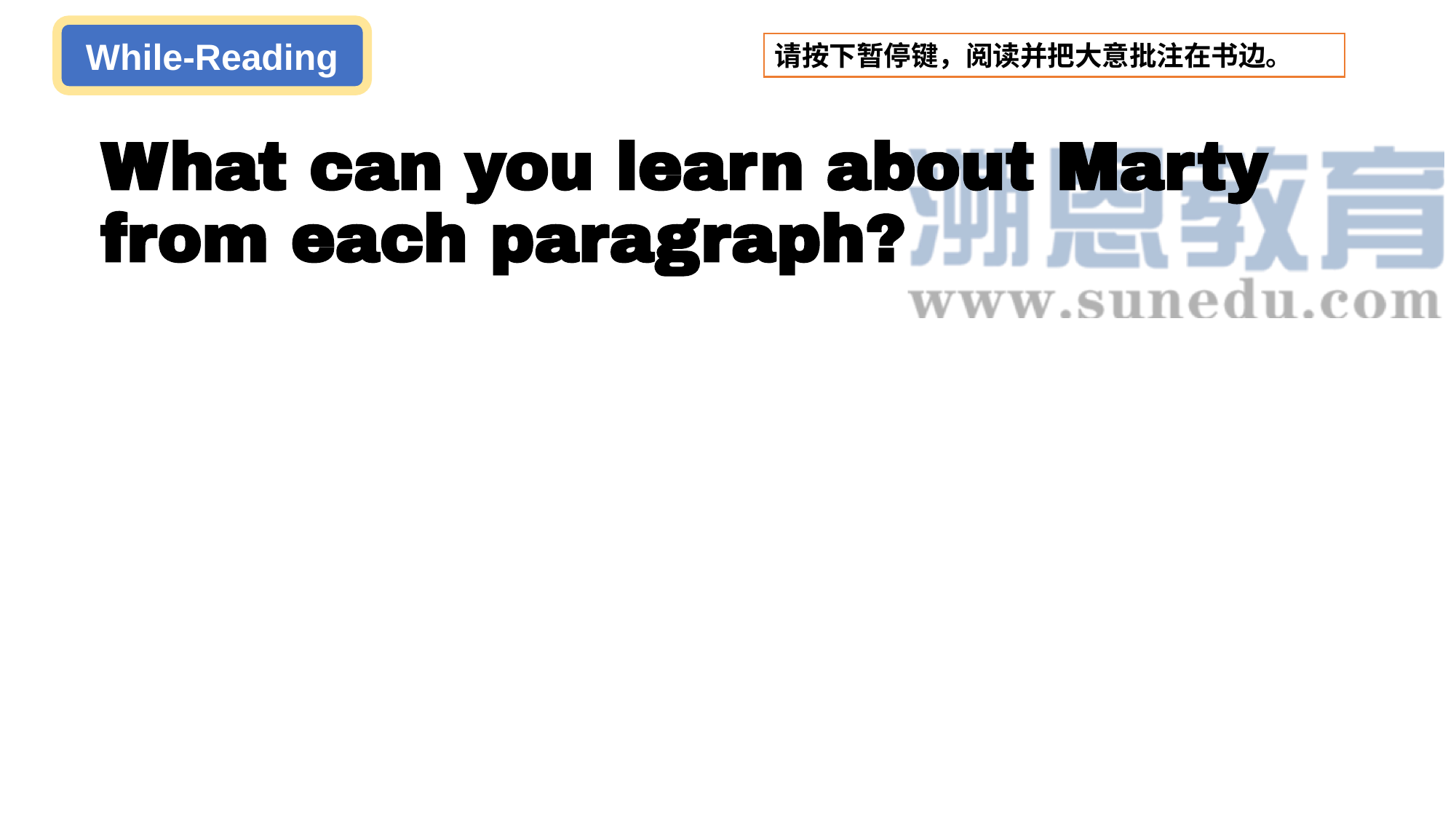

While-Reading
请按下暂停键，阅读并把大意批注在书边。
# What can you learn about Marty from each paragraph?